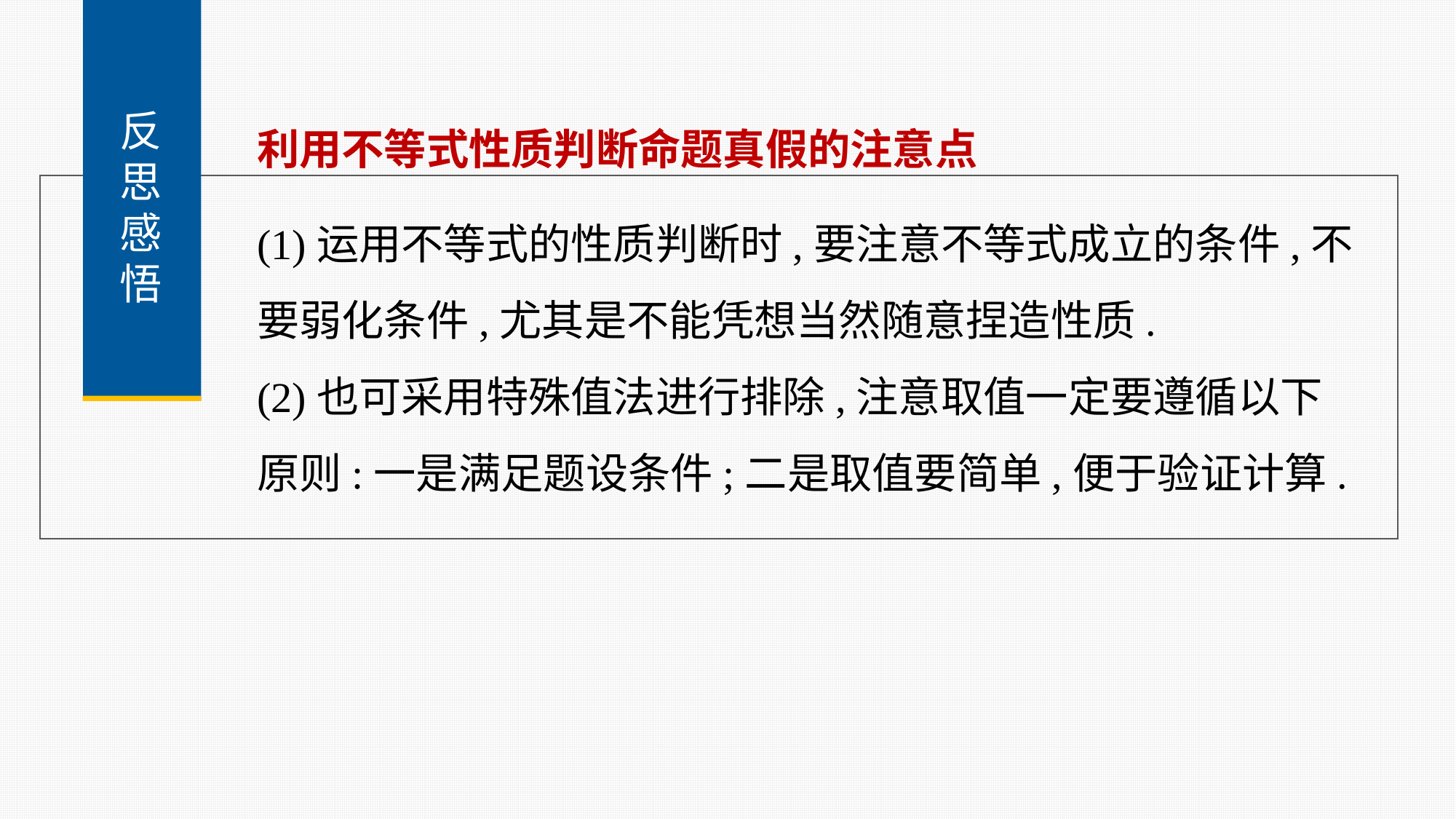

反
思
感
悟

利用不等式性质判断命题真假的注意点

(1)运用不等式的性质判断时,要注意不等式成立的条件,不要弱化条件,尤其是不能凭想当然随意捏造性质.
(2)也可采用特殊值法进行排除,注意取值一定要遵循以下原则:一是满足题设条件;二是取值要简单,便于验证计算.